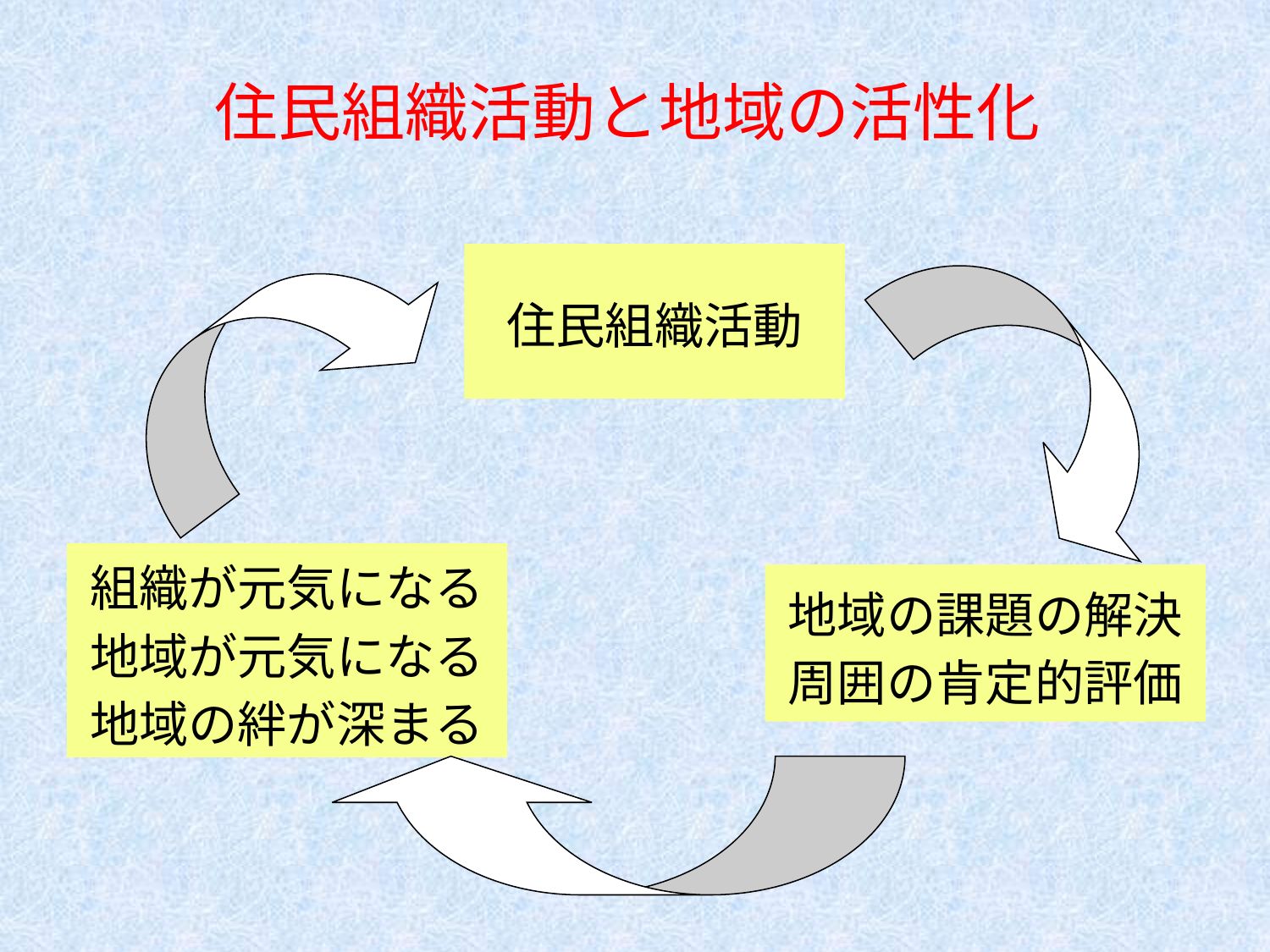

住民組織活動と地域の活性化
住民組織活動

組織が元気になる地域が元気になる
地域の絆が深まる
地域の課題の解決周囲の肯定的評価